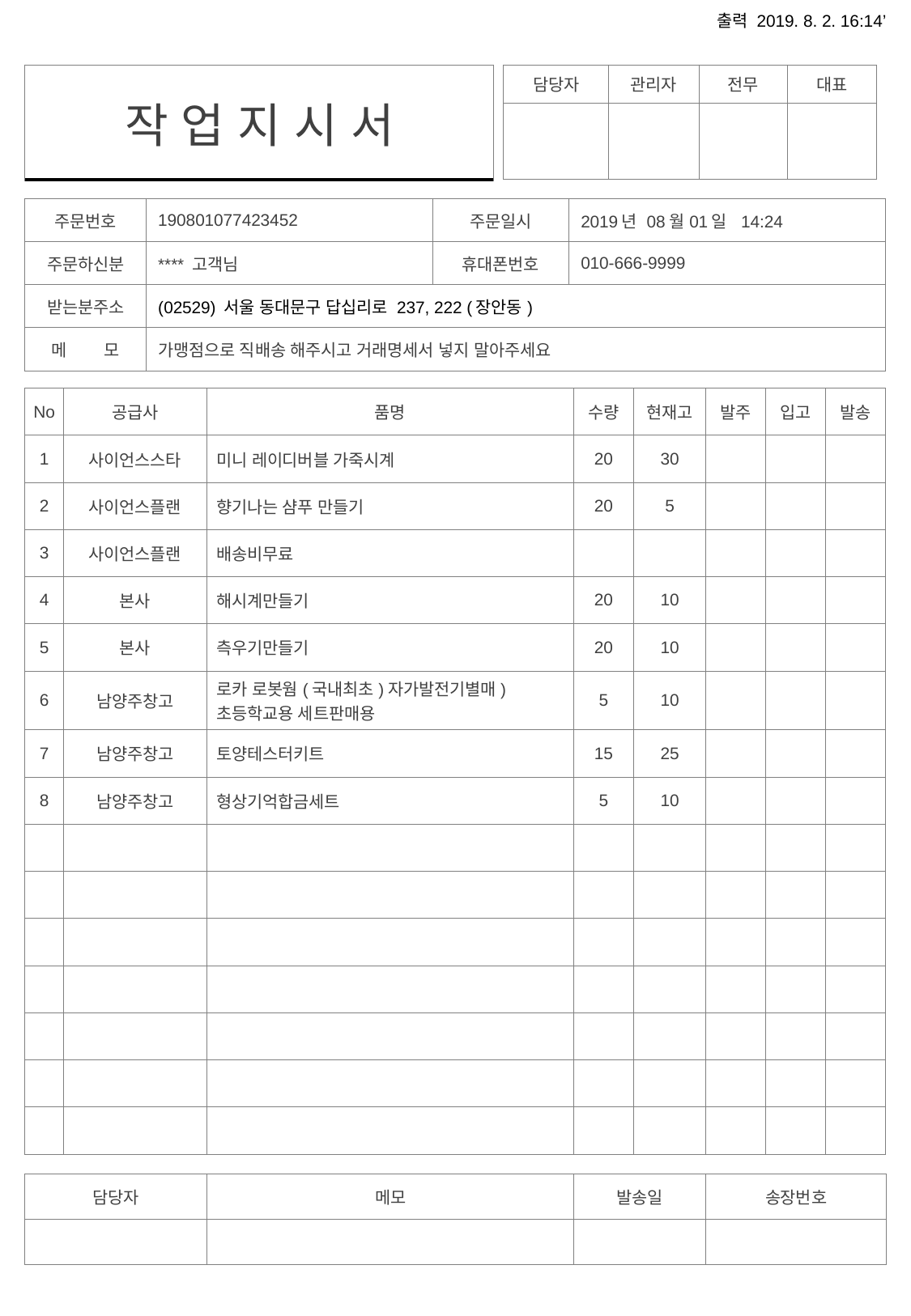

출력 2019. 8. 2. 16:14’
| 작 업 지 시 서 |
| --- |
| 담당자 | 관리자 | 전무 | 대표 |
| --- | --- | --- | --- |
|  |  |  |  |
| 주문번호 | 190801077423452 | 주문일시 | 2019년 08월01일 14:24 |
| --- | --- | --- | --- |
| 주문하신분 | \*\*\*\* 고객님 | 휴대폰번호 | 010-666-9999 |
| 받는분주소 | (02529) 서울 동대문구 답십리로 237, 222 (장안동) |  |  |
| 메 모 | 가맹점으로 직배송 해주시고 거래명세서 넣지 말아주세요 |  |  |
| No | 공급사 | 품명 | 수량 | 현재고 | 발주 | 입고 | 발송 |
| --- | --- | --- | --- | --- | --- | --- | --- |
| 1 | 사이언스스타 | 미니 레이디버블 가죽시계 | 20 | 30 |  |  |  |
| 2 | 사이언스플랜 | 향기나는 샴푸 만들기 | 20 | 5 |  |  |  |
| 3 | 사이언스플랜 | 배송비무료 |  |  |  |  |  |
| 4 | 본사 | 해시계만들기 | 20 | 10 |  |  |  |
| 5 | 본사 | 측우기만들기 | 20 | 10 |  |  |  |
| 6 | 남양주창고 | 로카 로봇웜(국내최초)자가발전기별매) 초등학교용 세트판매용 | 5 | 10 |  |  |  |
| 7 | 남양주창고 | 토양테스터키트 | 15 | 25 |  |  |  |
| 8 | 남양주창고 | 형상기억합금세트 | 5 | 10 |  |  |  |
|  |  |  |  |  |  |  |  |
|  |  |  |  |  |  |  |  |
|  |  |  |  |  |  |  |  |
|  |  |  |  |  |  |  |  |
|  |  |  |  |  |  |  |  |
|  |  |  |  |  |  |  |  |
|  |  |  |  |  |  |  |  |
| 담당자 | 메모 | 발송일 | 송장번호 |
| --- | --- | --- | --- |
|  |  |  |  |